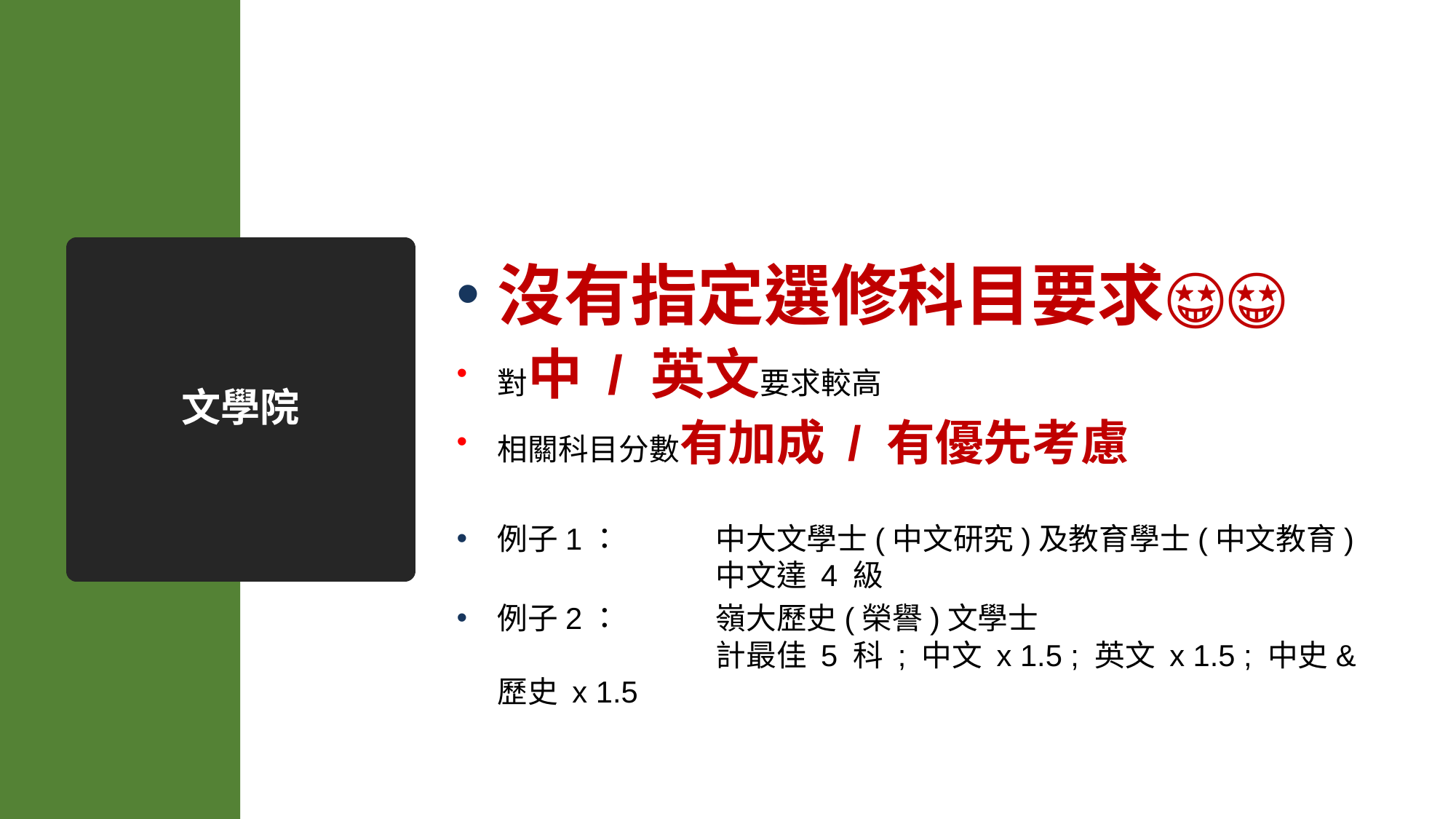

# 文學院
沒有指定選修科目要求🤩🤩
對中 / 英文要求較高
相關科目分數有加成 / 有優先考慮

例子1：	中大文學士(中文研究)及教育學士(中文教育)
		中文達 4 級
例子2：	嶺大歷史(榮譽)文學士
		計最佳 5 科 ; 中文 x 1.5 ; 英文 x 1.5 ; 中史&歷史 x 1.5